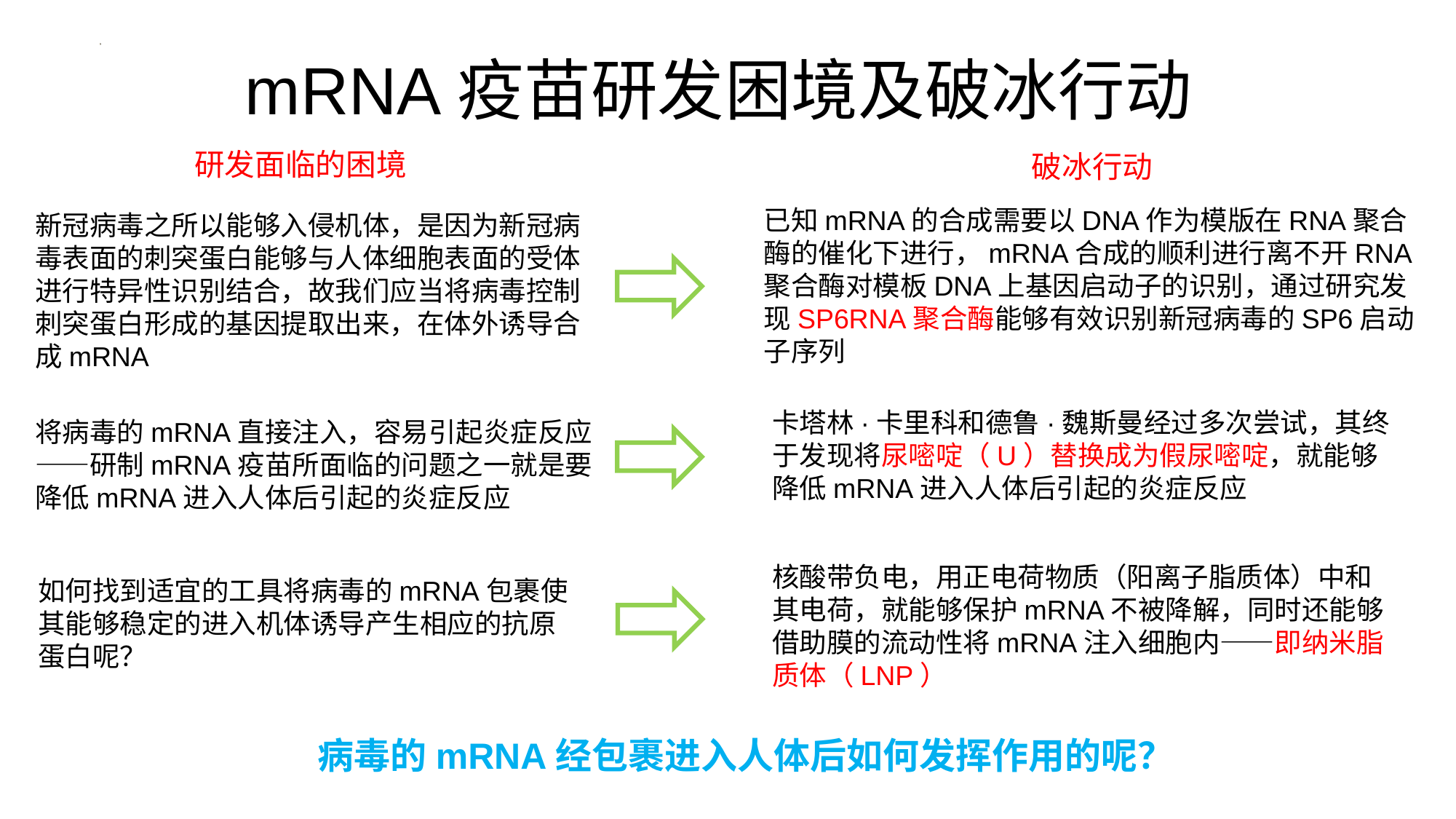

# mRNA疫苗研发困境及破冰行动
研发面临的困境
破冰行动
已知mRNA的合成需要以DNA作为模版在RNA聚合酶的催化下进行，mRNA合成的顺利进行离不开RNA聚合酶对模板DNA上基因启动子的识别，通过研究发现SP6RNA聚合酶能够有效识别新冠病毒的SP6启动子序列
新冠病毒之所以能够入侵机体，是因为新冠病毒表面的刺突蛋白能够与人体细胞表面的受体进行特异性识别结合，故我们应当将病毒控制刺突蛋白形成的基因提取出来，在体外诱导合成mRNA

卡塔林·卡里科和德鲁·魏斯曼经过多次尝试，其终于发现将尿嘧啶（U）替换成为假尿嘧啶，就能够降低mRNA进入人体后引起的炎症反应
将病毒的mRNA直接注入，容易引起炎症反应——研制mRNA疫苗所面临的问题之一就是要降低mRNA进入人体后引起的炎症反应

核酸带负电，用正电荷物质（阳离子脂质体）中和其电荷，就能够保护mRNA不被降解，同时还能够借助膜的流动性将mRNA注入细胞内——即纳米脂质体（LNP）
如何找到适宜的工具将病毒的mRNA包裹使其能够稳定的进入机体诱导产生相应的抗原蛋白呢？

病毒的mRNA经包裹进入人体后如何发挥作用的呢？